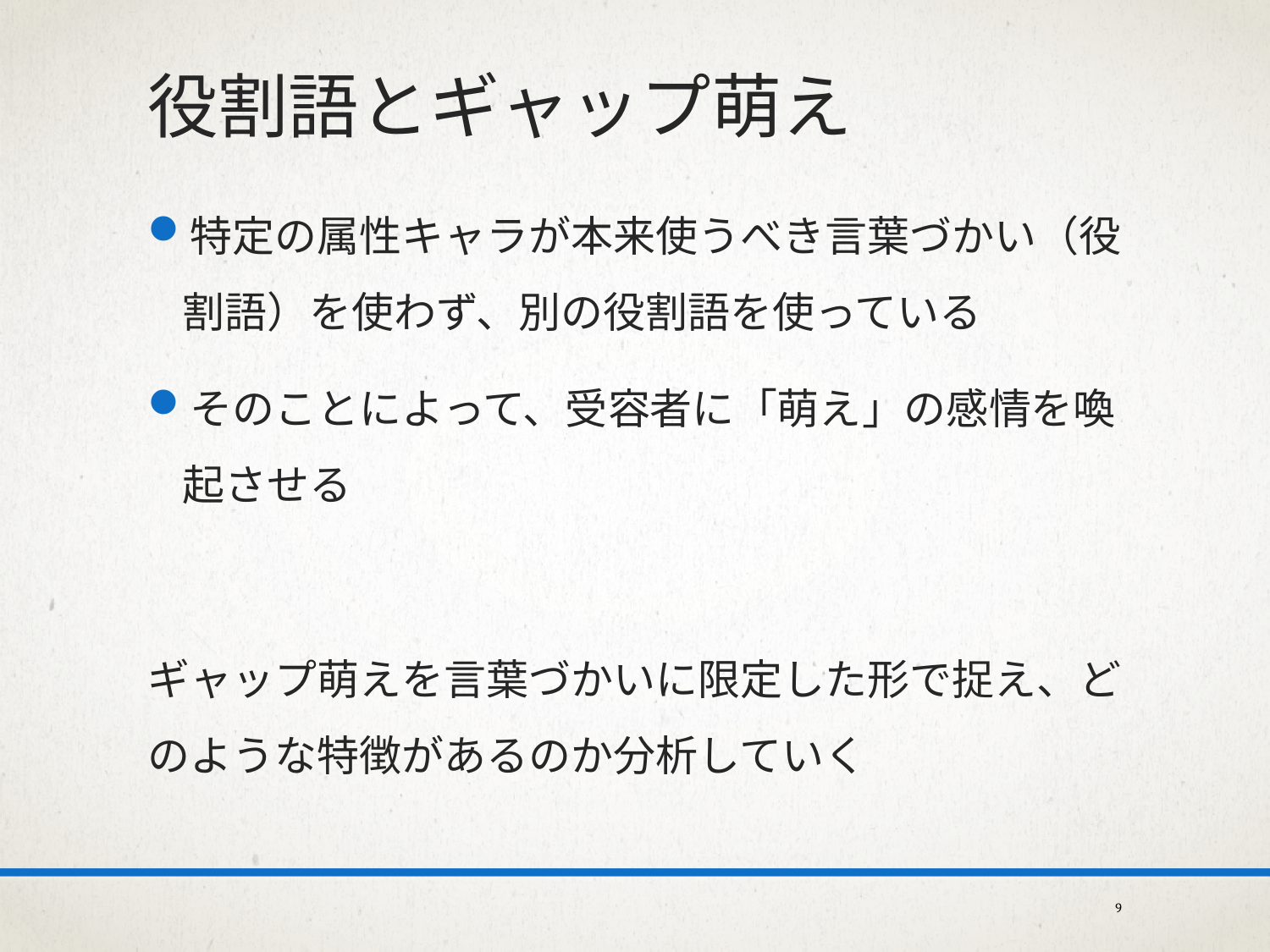

役割語とギャップ萌え
特定の属性キャラが本来使うべき言葉づかい（役割語）を使わず、別の役割語を使っている
そのことによって、受容者に「萌え」の感情を喚起させる

ギャップ萌えを言葉づかいに限定した形で捉え、どのような特徴があるのか分析していく
9